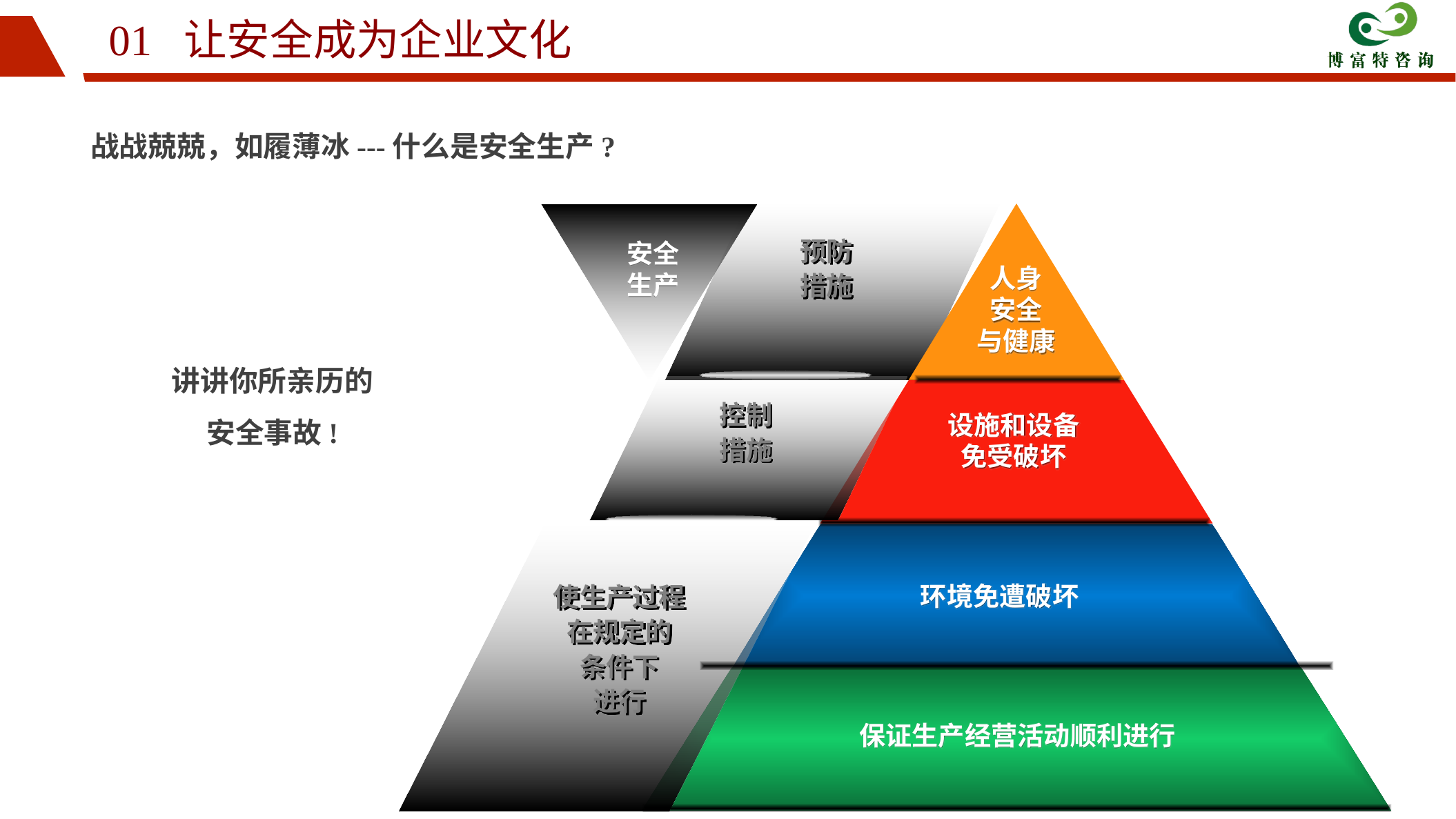

01  让安全成为企业文化

战战兢兢，如履薄冰---什么是安全生产?

预防
措施
安全
生产
人身
安全
与健康

控制
措施
设施和设备
免受破坏

使生产过程
在规定的
条件下
进行
环境免遭破坏

保证生产经营活动顺利进行

讲讲你所亲历的
安全事故!